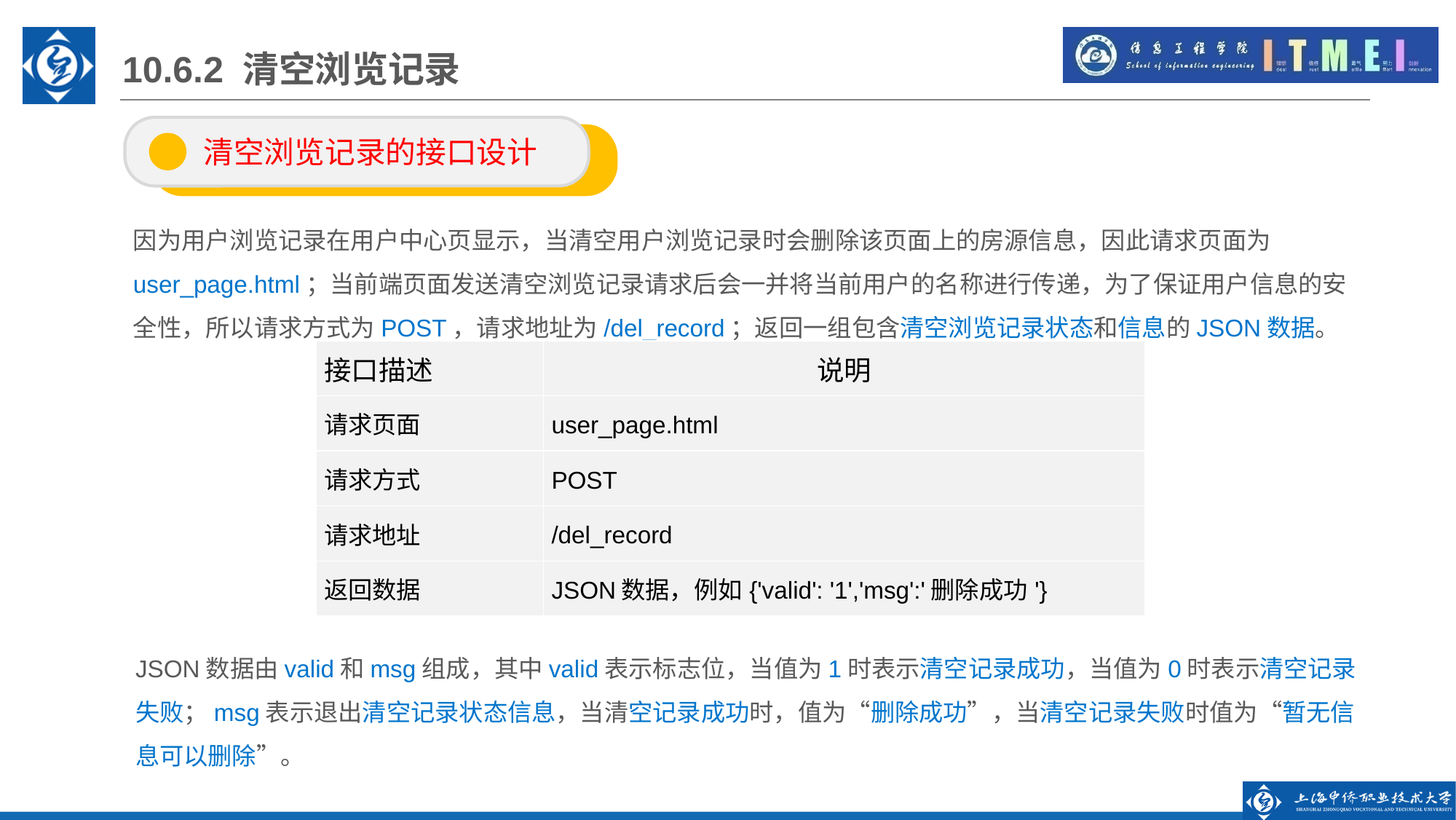

10.6.2 清空浏览记录
   清空浏览记录的接口设计

因为用户浏览记录在用户中心页显示，当清空用户浏览记录时会删除该页面上的房源信息，因此请求页面为user_page.html；当前端页面发送清空浏览记录请求后会一并将当前用户的名称进行传递，为了保证用户信息的安全性，所以请求方式为POST，请求地址为/del_record；返回一组包含清空浏览记录状态和信息的JSON数据。
| 接口描述 | 说明 |
| --- | --- |
| 请求页面 | user\_page.html |
| 请求方式 | POST |
| 请求地址 | /del\_record |
| 返回数据 | JSON数据，例如{'valid': '1','msg':'删除成功'} |
JSON数据由valid和msg组成，其中valid表示标志位，当值为1时表示清空记录成功，当值为0时表示清空记录失败；msg表示退出清空记录状态信息，当清空记录成功时，值为“删除成功”，当清空记录失败时值为“暂无信息可以删除”。